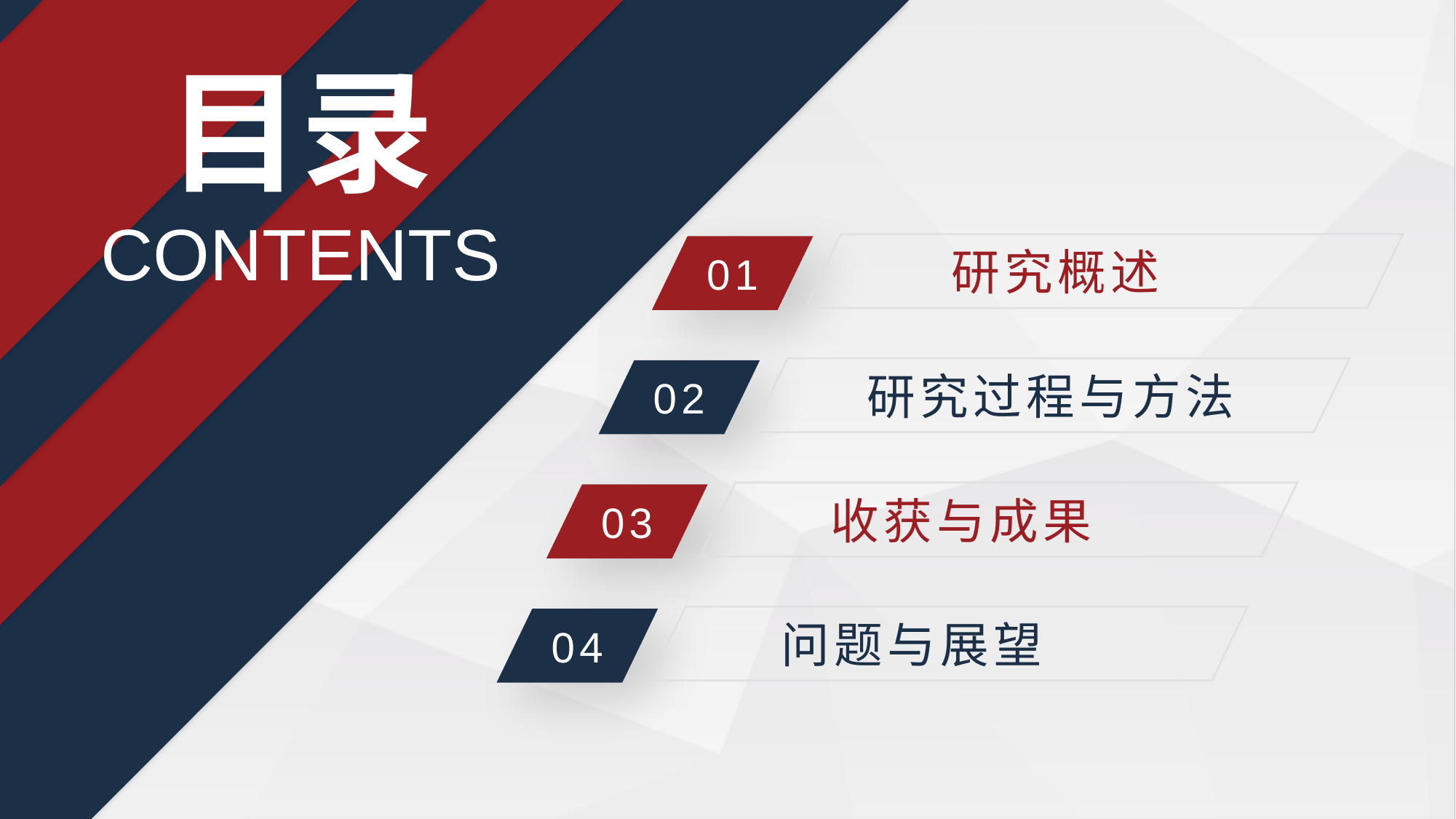

目录
CONTENTS
    研究概述
01
研究过程与方法
02
   收获与成果
03
   问题与展望
04